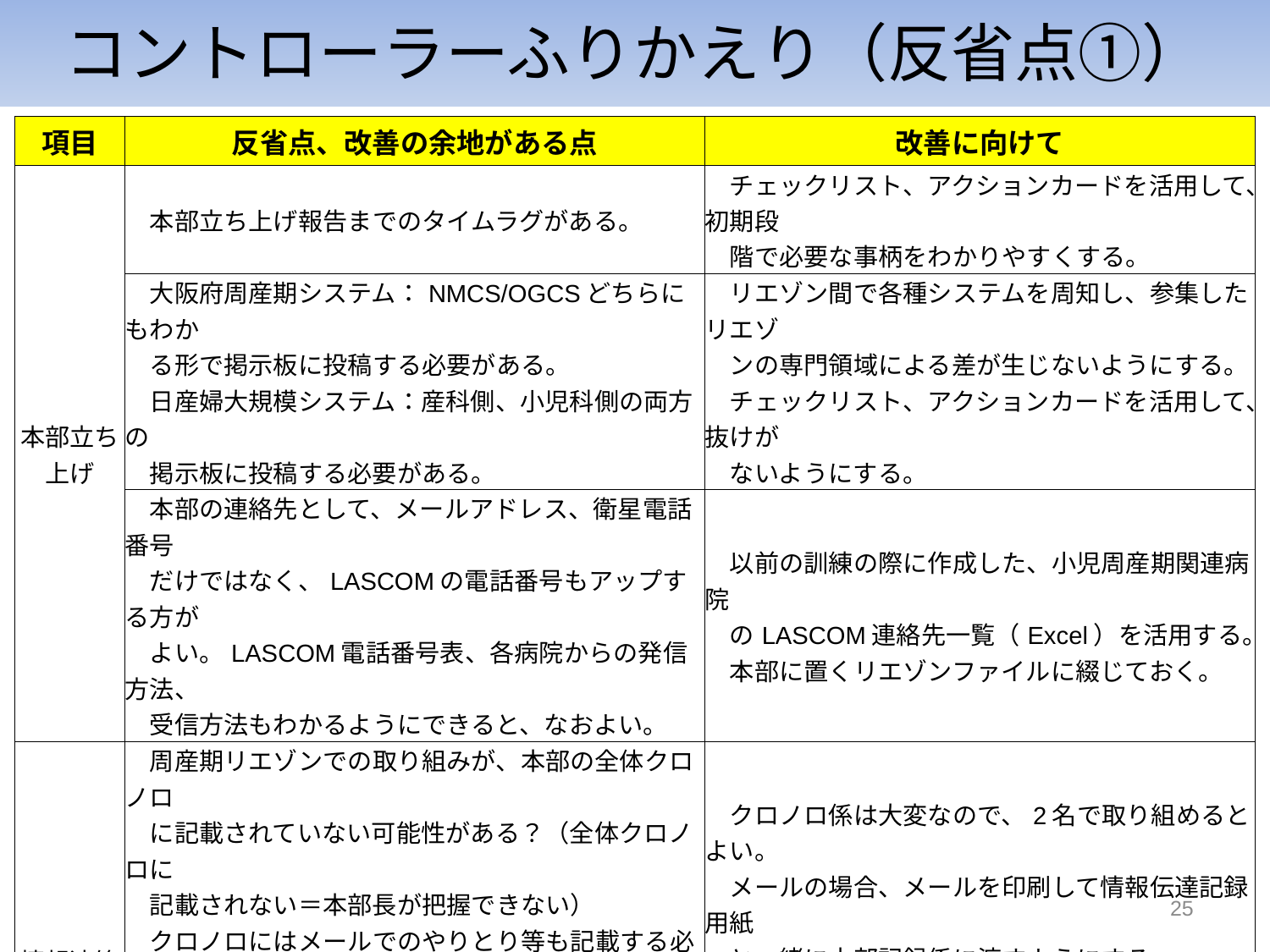

コントローラーふりかえり（反省点①）
| 項目 | 反省点、改善の余地がある点 | 改善に向けて |
| --- | --- | --- |
| 本部立ち上げ | 本部立ち上げ報告までのタイムラグがある。 | チェックリスト、アクションカードを活用して、初期段 　階で必要な事柄をわかりやすくする。 |
|  | 大阪府周産期システム：NMCS/OGCSどちらにもわか 　る形で掲示板に投稿する必要がある。 　日産婦大規模システム：産科側、小児科側の両方の 　掲示板に投稿する必要がある。 | リエゾン間で各種システムを周知し、参集したリエゾ 　ンの専門領域による差が生じないようにする。 　チェックリスト、アクションカードを活用して、抜けが 　ないようにする。 |
|  | 本部の連絡先として、メールアドレス、衛星電話番号 　だけではなく、LASCOMの電話番号もアップする方が 　よい。LASCOM電話番号表、各病院からの発信方法、 　受信方法もわかるようにできると、なおよい。 | 以前の訓練の際に作成した、小児周産期関連病院 　のLASCOM連絡先一覧（Excel）を活用する。 　本部に置くリエゾンファイルに綴じておく。 |
| 情報連絡 | 周産期リエゾンでの取り組みが、本部の全体クロノロ 　に記載されていない可能性がある？（全体クロノロに 　記載されない＝本部長が把握できない） 　クロノロにはメールでのやりとり等も記載する必要が 　ある。 | クロノロ係は大変なので、2名で取り組めるとよい。 　メールの場合、メールを印刷して情報伝達記録用紙 　と一緒に本部記録係に渡すようにする。 |
|  | コンタクトリストが生かせていない？ 　LASCOMの連絡先の周知、LASCOMで連絡可能な 　病院の周知が不十分？ | あらかじめ小児周産期リエゾンに必要な情報をドラ 　イブなどで共有できるか？ |
25